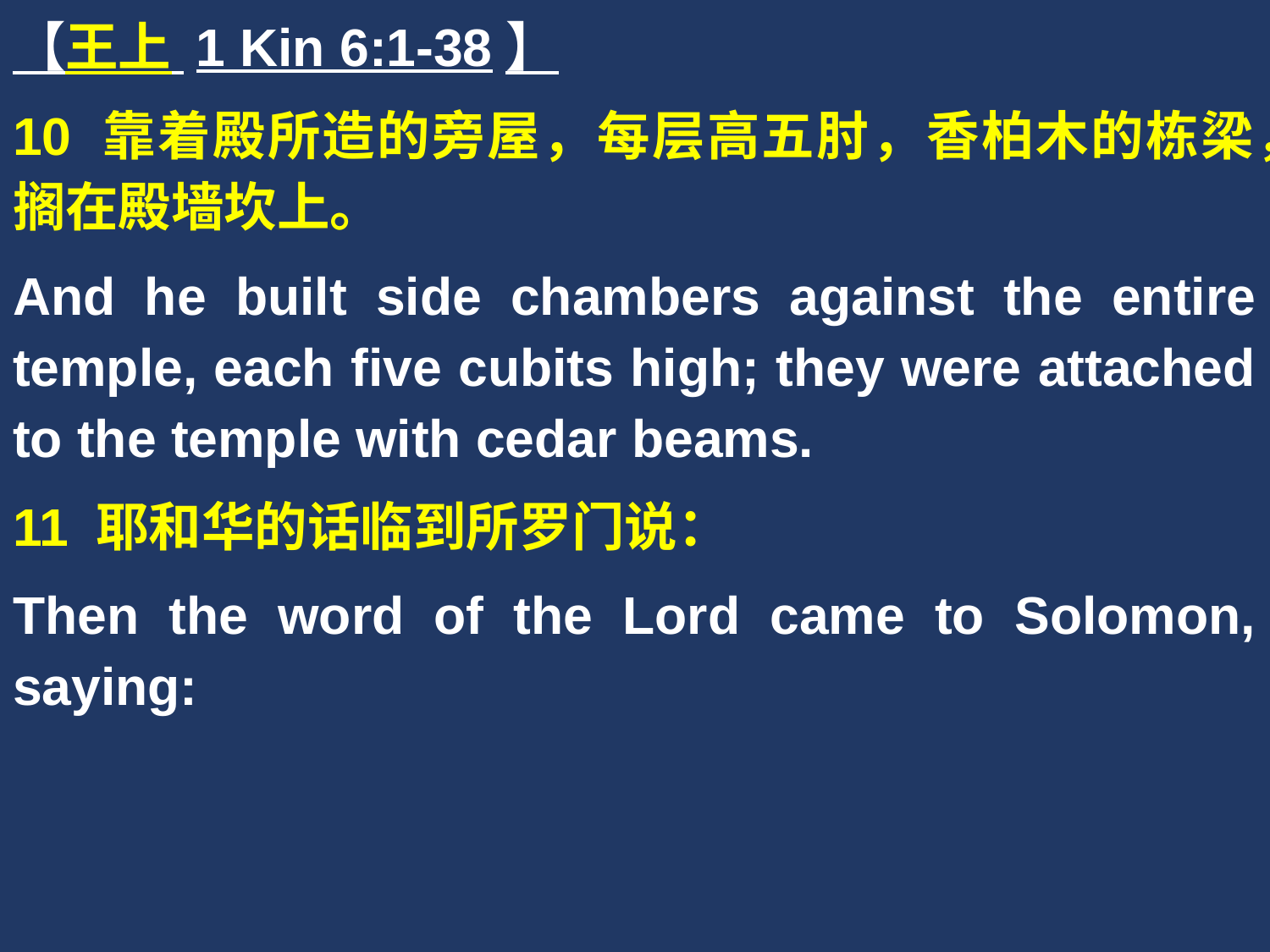

【王上 1 Kin 6:1-38】
10 靠着殿所造的旁屋，每层高五肘，香柏木的栋梁，搁在殿墙坎上。
And he built side chambers against the entire temple, each five cubits high; they were attached to the temple with cedar beams.
11 耶和华的话临到所罗门说：
Then the word of the Lord came to Solomon, saying: